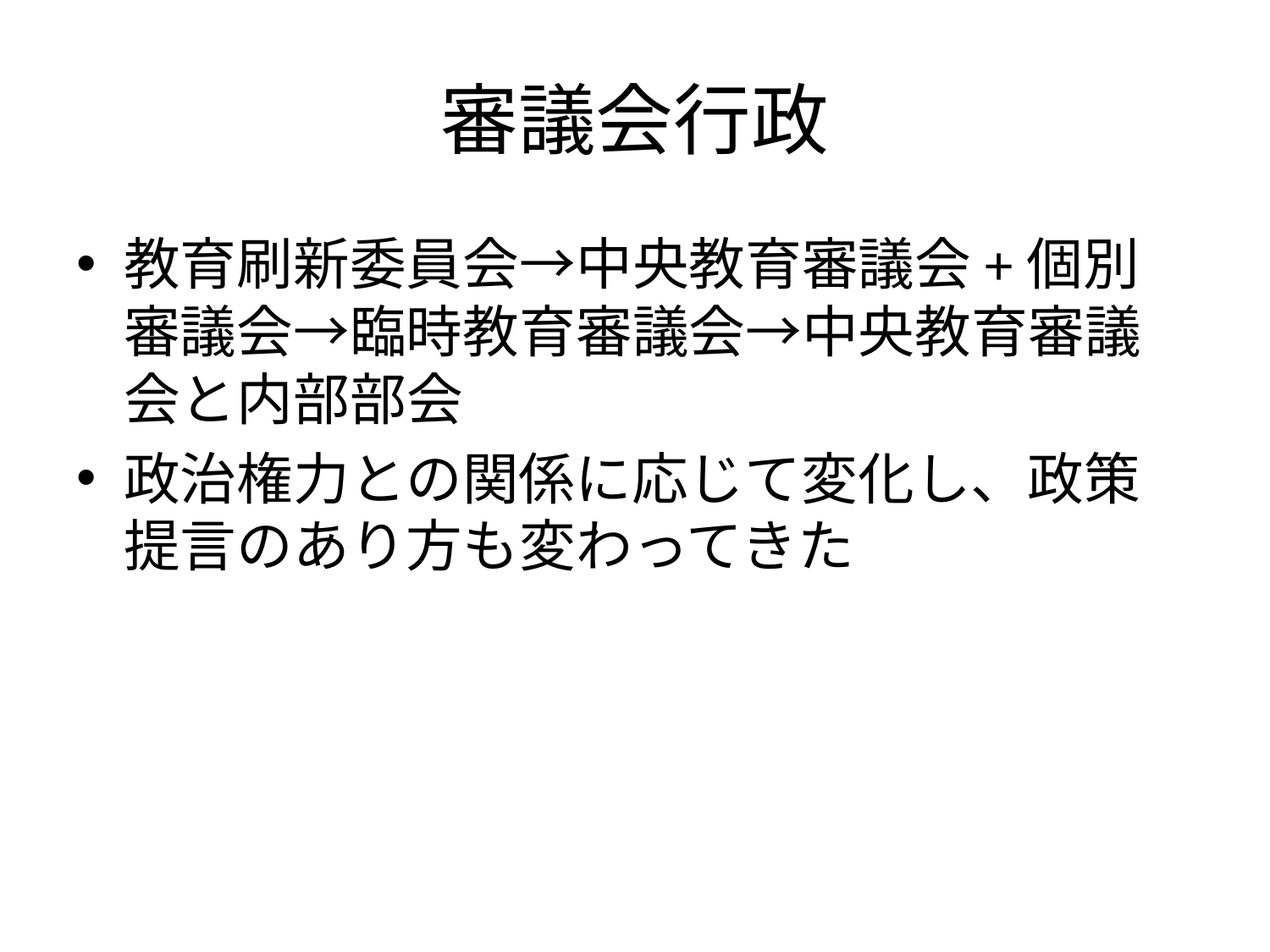

# 審議会行政
教育刷新委員会→中央教育審議会+個別審議会→臨時教育審議会→中央教育審議会と内部部会
政治権力との関係に応じて変化し、政策提言のあり方も変わってきた